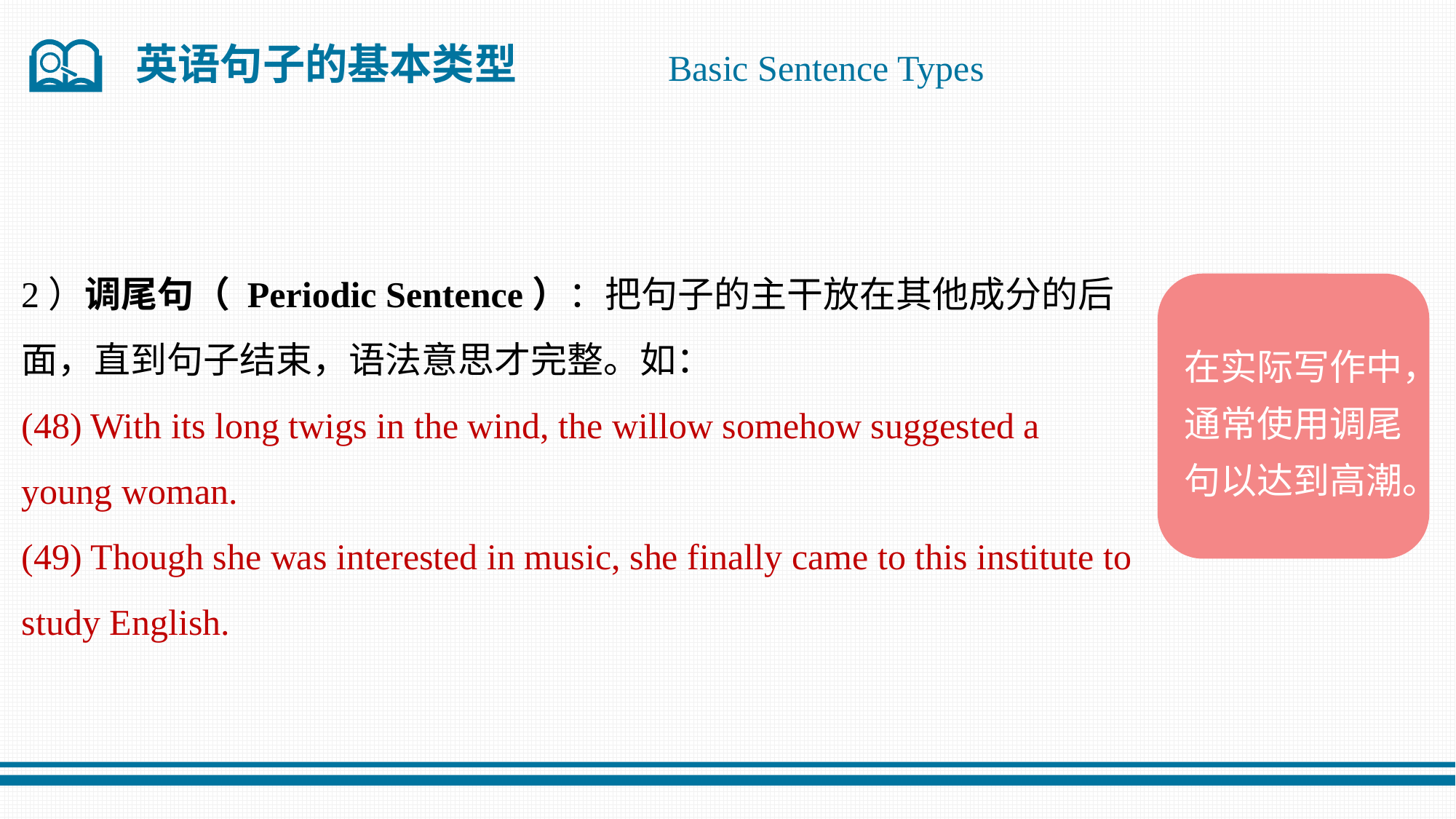

英语句子的基本类型
Basic Sentence Types
2）调尾句（ Periodic Sentence）：把句子的主干放在其他成分的后面，直到句子结束，语法意思才完整。如：
(48) With its long twigs in the wind, the willow somehow suggested a young woman.
(49) Though she was interested in music, she finally came to this institute to study English.
在实际写作中，通常使用调尾句以达到高潮。